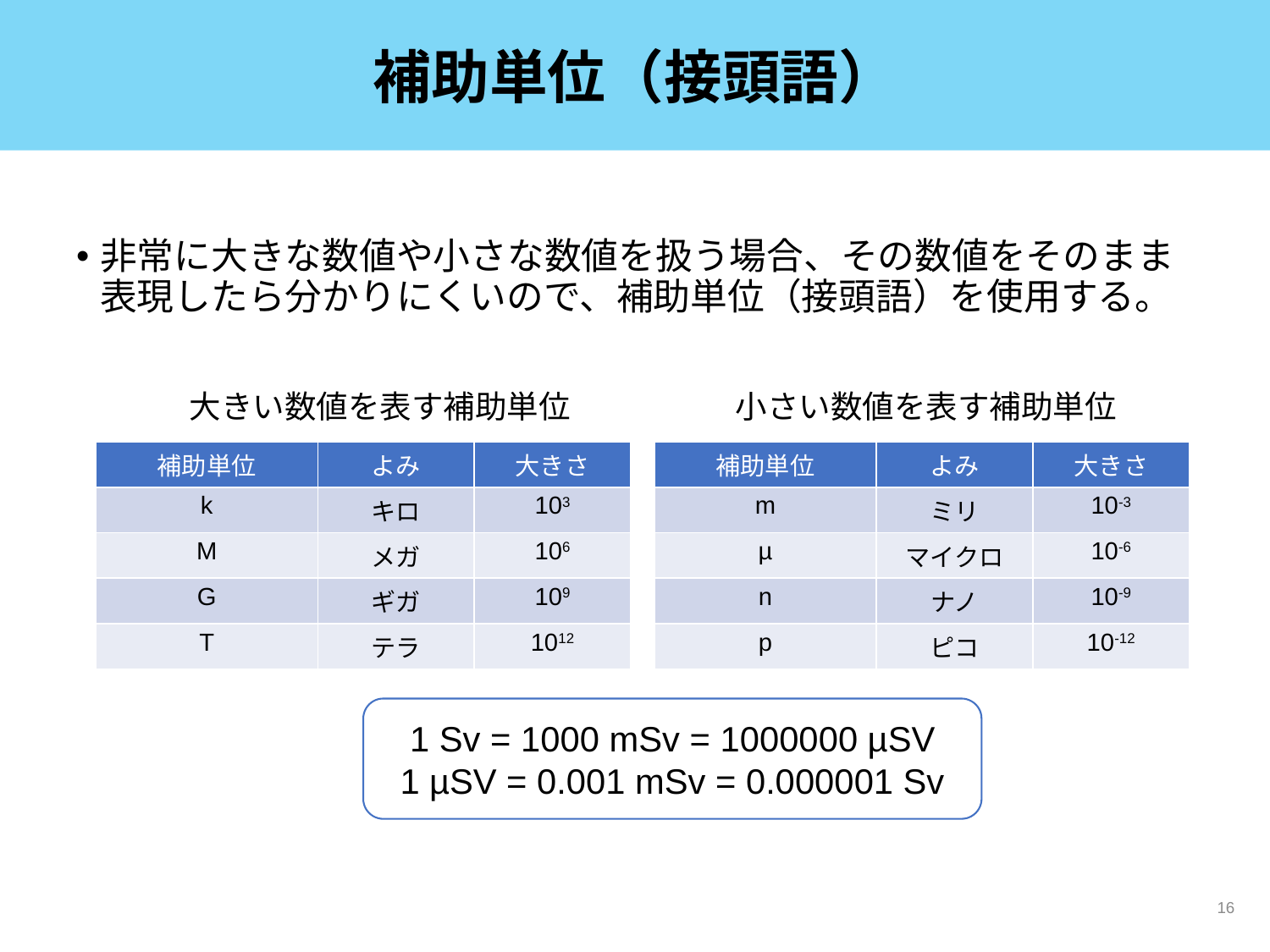

# 補助単位（接頭語）
非常に大きな数値や小さな数値を扱う場合、その数値をそのまま表現したら分かりにくいので、補助単位（接頭語）を使用する。
大きい数値を表す補助単位
小さい数値を表す補助単位
| 補助単位 | よみ | 大きさ |
| --- | --- | --- |
| k | キロ | 103 |
| M | メガ | 106 |
| G | ギガ | 109 |
| T | テラ | 1012 |
| 補助単位 | よみ | 大きさ |
| --- | --- | --- |
| m | ミリ | 10-3 |
| µ | マイクロ | 10-6 |
| n | ナノ | 10-9 |
| p | ピコ | 10-12 |
1 Sv = 1000 mSv = 1000000 µSV
1 µSV = 0.001 mSv = 0.000001 Sv
16